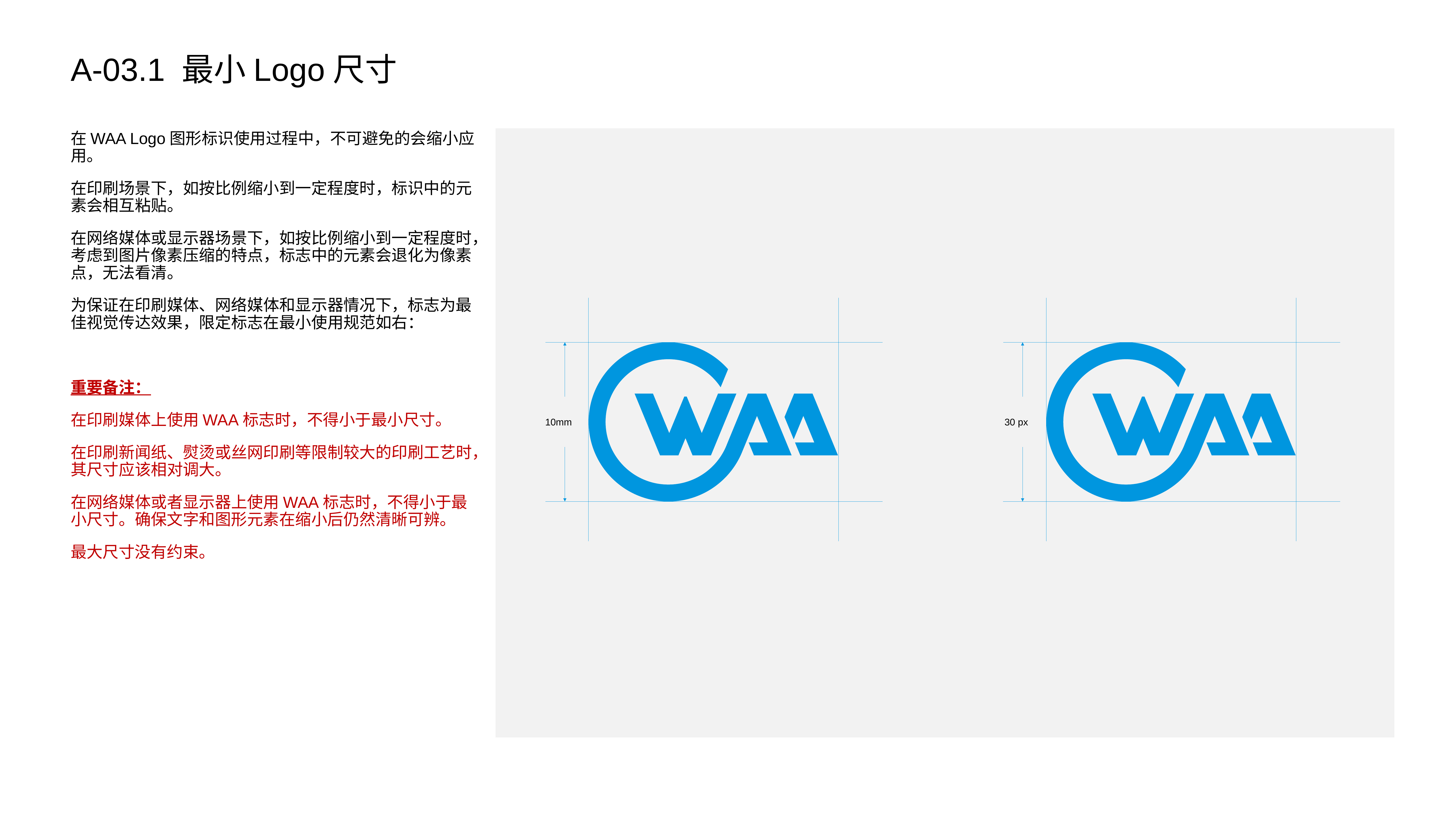

# A-03.1 最小Logo尺寸
在WAA Logo图形标识使用过程中，不可避免的会缩小应用。
在印刷场景下，如按比例缩小到一定程度时，标识中的元素会相互粘贴。
在网络媒体或显示器场景下，如按比例缩小到一定程度时，考虑到图片像素压缩的特点，标志中的元素会退化为像素点，无法看清。
为保证在印刷媒体、网络媒体和显示器情况下，标志为最佳视觉传达效果，限定标志在最小使用规范如右：

重要备注：
在印刷媒体上使用WAA标志时，不得小于最小尺寸。
在印刷新闻纸、熨烫或丝网印刷等限制较大的印刷工艺时，其尺寸应该相对调大。
在网络媒体或者显示器上使用WAA标志时，不得小于最小尺寸。确保文字和图形元素在缩小后仍然清晰可辨。
最大尺寸没有约束。

30 px

10mm
7